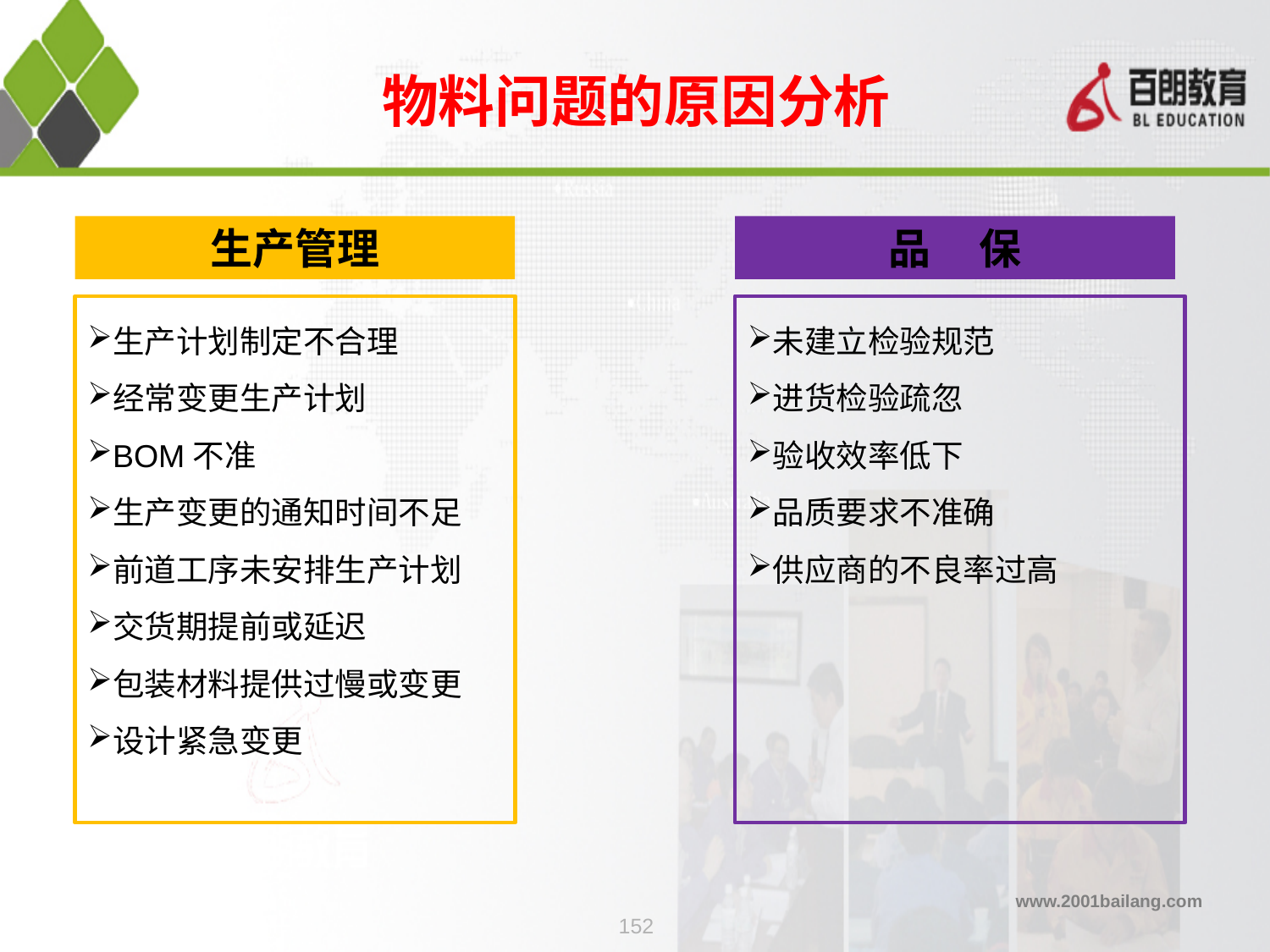

物料问题的原因分析
生产管理
品     保
生产计划制定不合理
经常变更生产计划
BOM不准
生产变更的通知时间不足
前道工序未安排生产计划
交货期提前或延迟
包装材料提供过慢或变更
设计紧急变更

未建立检验规范
进货检验疏忽
验收效率低下
品质要求不准确
供应商的不良率过高

152